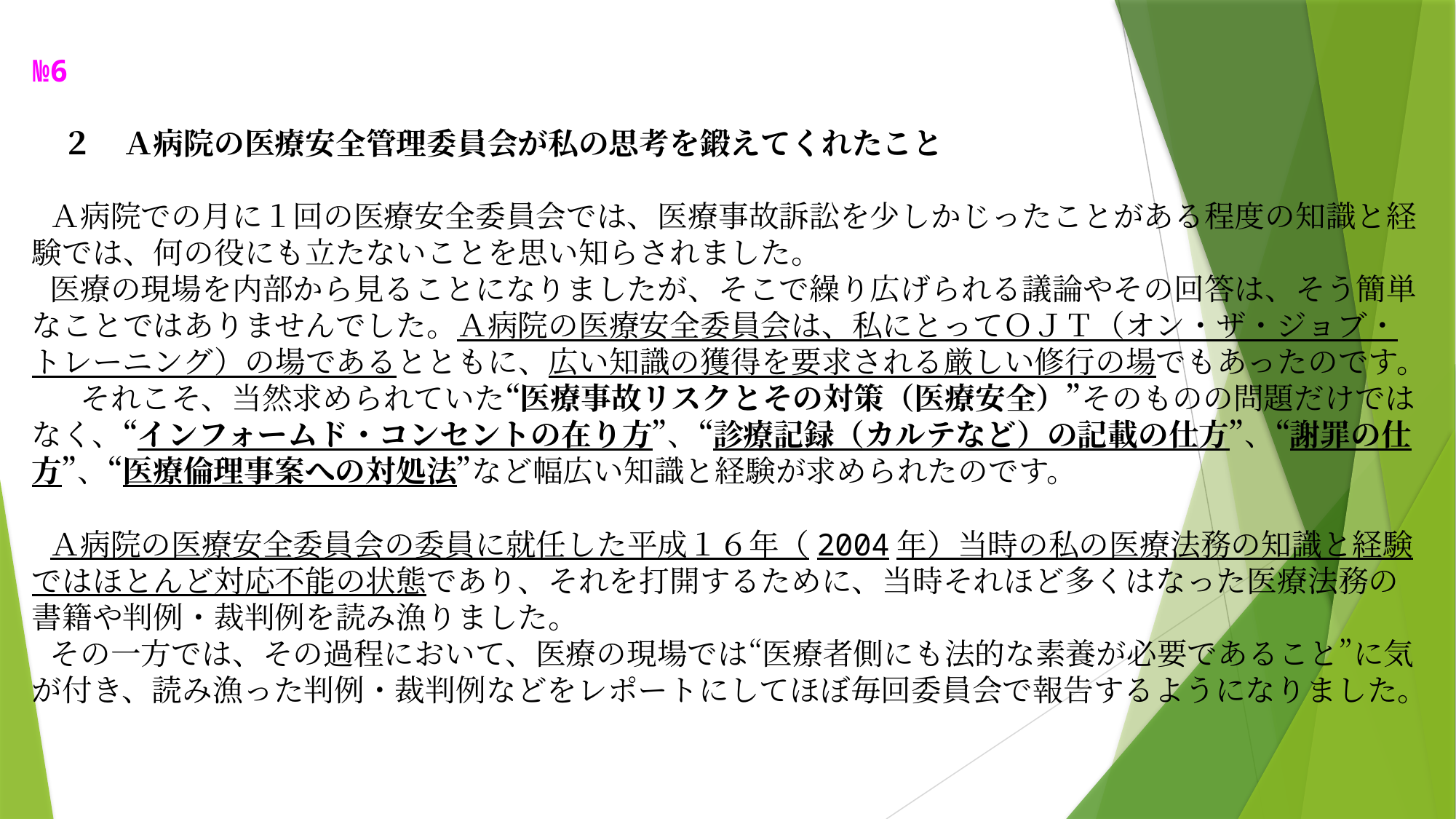

№6

　２　Ａ病院の医療安全管理委員会が私の思考を鍛えてくれたこと

Ａ病院での月に１回の医療安全委員会では、医療事故訴訟を少しかじったことがある程度の知識と経験では、何の役にも立たないことを思い知らされました。
医療の現場を内部から見ることになりましたが、そこで繰り広げられる議論やその回答は、そう簡単なことではありませんでした。Ａ病院の医療安全委員会は、私にとってＯＪＴ（オン・ザ・ジョブ・トレーニング）の場であるとともに、広い知識の獲得を要求される厳しい修行の場でもあったのです。
　それこそ、当然求められていた“医療事故リスクとその対策（医療安全）”そのものの問題だけではなく、“インフォームド・コンセントの在り方”、“診療記録（カルテなど）の記載の仕方”、“謝罪の仕方”、“医療倫理事案への対処法”など幅広い知識と経験が求められたのです。

Ａ病院の医療安全委員会の委員に就任した平成１６年（2004年）当時の私の医療法務の知識と経験ではほとんど対応不能の状態であり、それを打開するために、当時それほど多くはなった医療法務の書籍や判例・裁判例を読み漁りました。
その一方では、その過程において、医療の現場では“医療者側にも法的な素養が必要であること”に気が付き、読み漁った判例・裁判例などをレポートにしてほぼ毎回委員会で報告するようになりました。